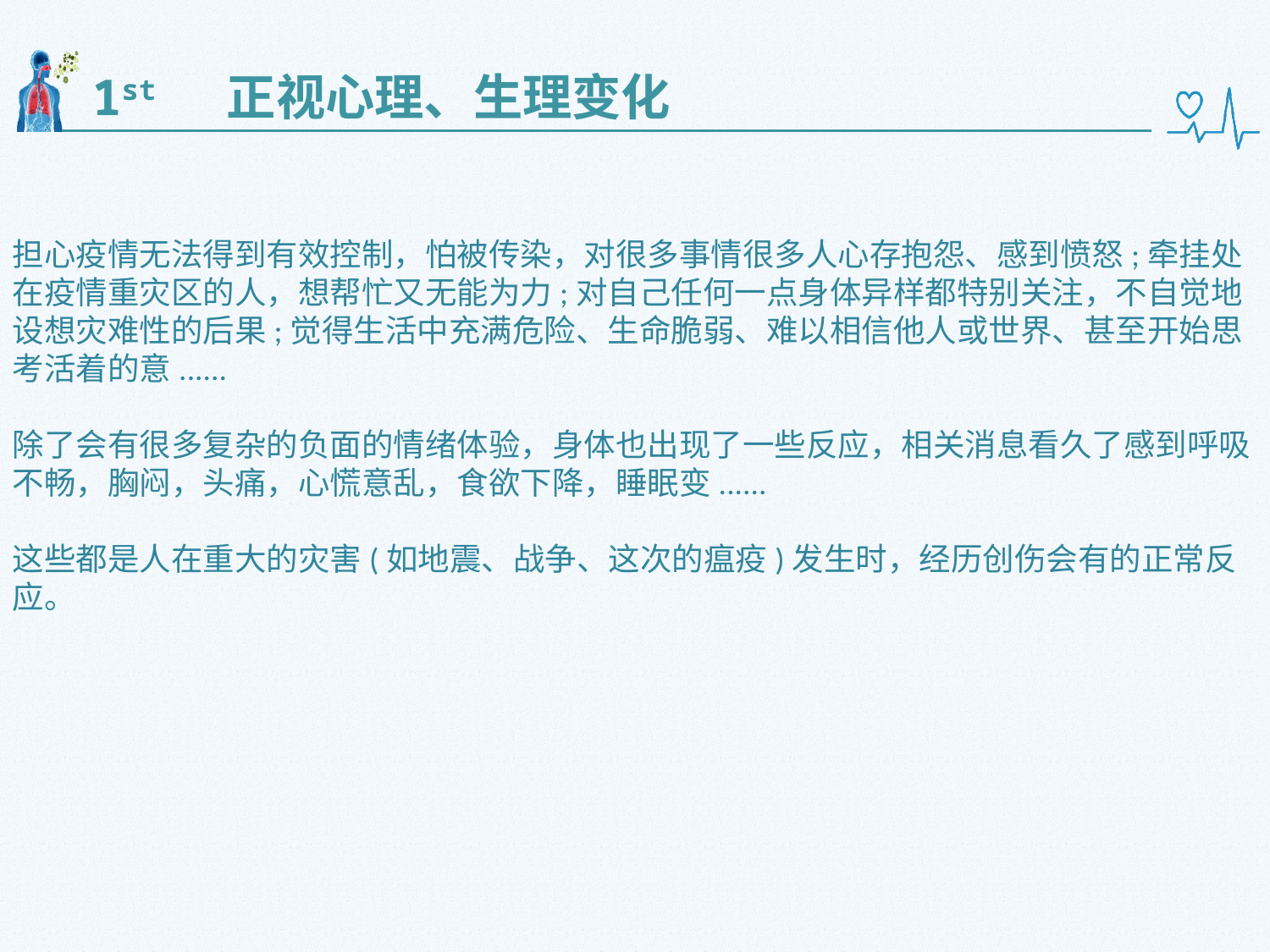

1st  正视心理、生理变化
担心疫情无法得到有效控制，怕被传染，对很多事情很多人心存抱怨、感到愤怒;牵挂处在疫情重灾区的人，想帮忙又无能为力;对自己任何一点身体异样都特别关注，不自觉地设想灾难性的后果;觉得生活中充满危险、生命脆弱、难以相信他人或世界、甚至开始思考活着的意......
除了会有很多复杂的负面的情绪体验，身体也出现了一些反应，相关消息看久了感到呼吸不畅，胸闷，头痛，心慌意乱，食欲下降，睡眠变......
这些都是人在重大的灾害(如地震、战争、这次的瘟疫)发生时，经历创伤会有的正常反应。